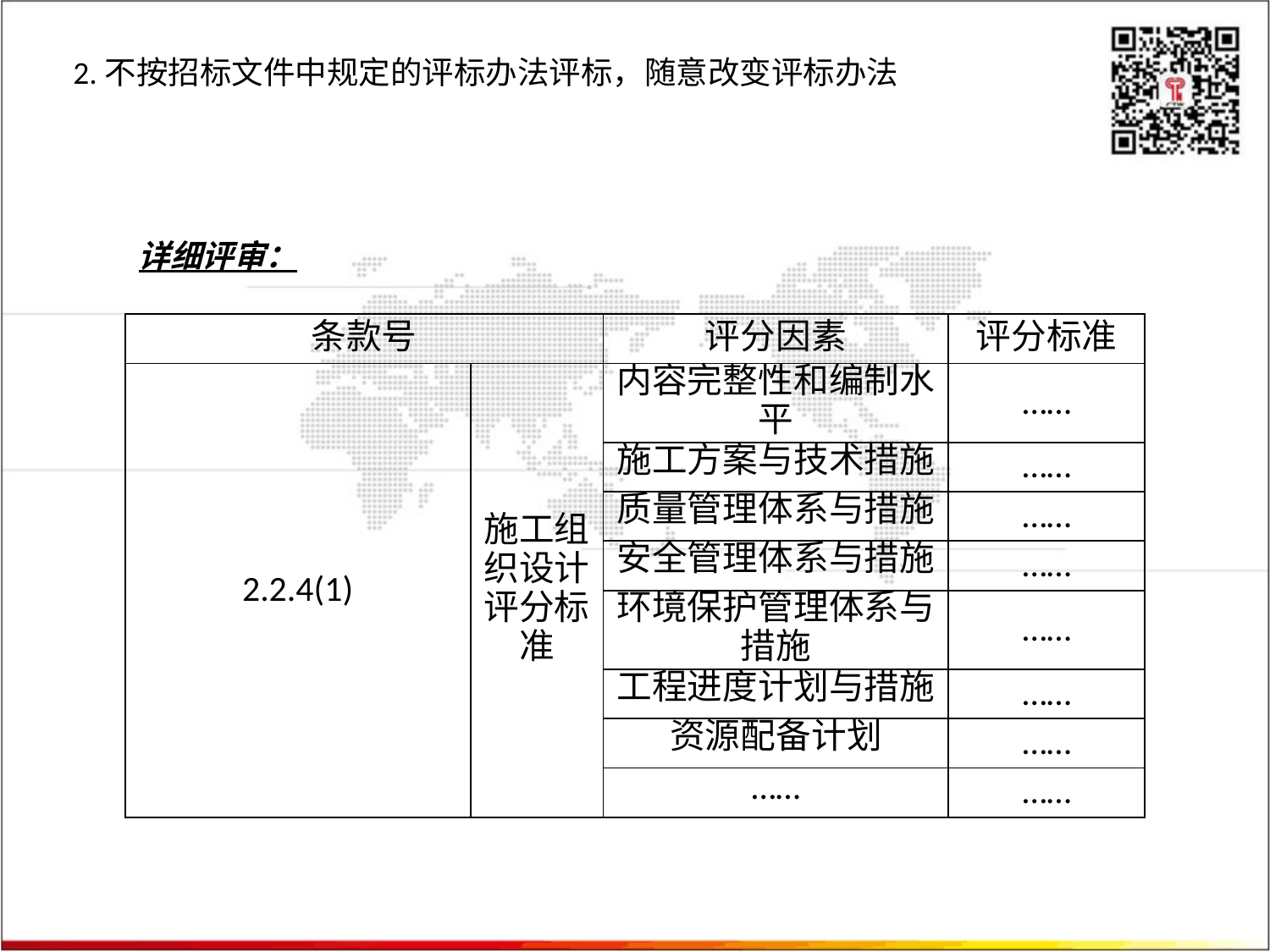

# 2.不按招标文件中规定的评标办法评标，随意改变评标办法
详细评审：
| 条款号 |  | 评分因素 | 评分标准 |
| --- | --- | --- | --- |
| 2.2.4(1) | 施工组织设计评分标准 | 内容完整性和编制水平 | …… |
|  |  | 施工方案与技术措施 | …… |
|  |  | 质量管理体系与措施 | …… |
|  |  | 安全管理体系与措施 | …… |
|  |  | 环境保护管理体系与措施 | …… |
|  |  | 工程进度计划与措施 | …… |
|  |  | 资源配备计划 | …… |
|  |  | …… | …… |